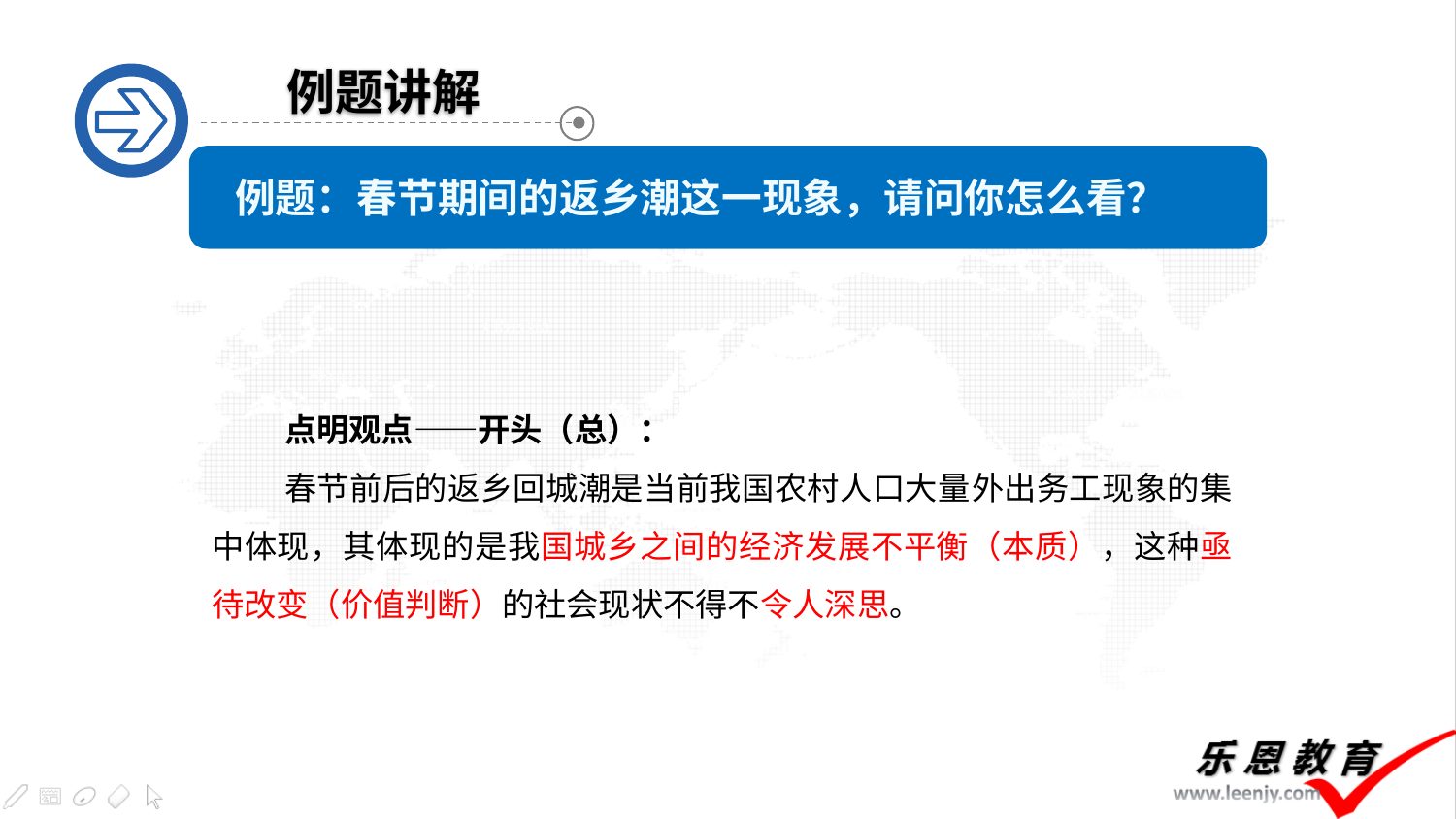

例题讲解

例题：春节期间的返乡潮这一现象，请问你怎么看？

点明观点——开头（总）：
春节前后的返乡回城潮是当前我国农村人口大量外出务工现象的集中体现，其体现的是我国城乡之间的经济发展不平衡（本质），这种亟待改变（价值判断）的社会现状不得不令人深思。